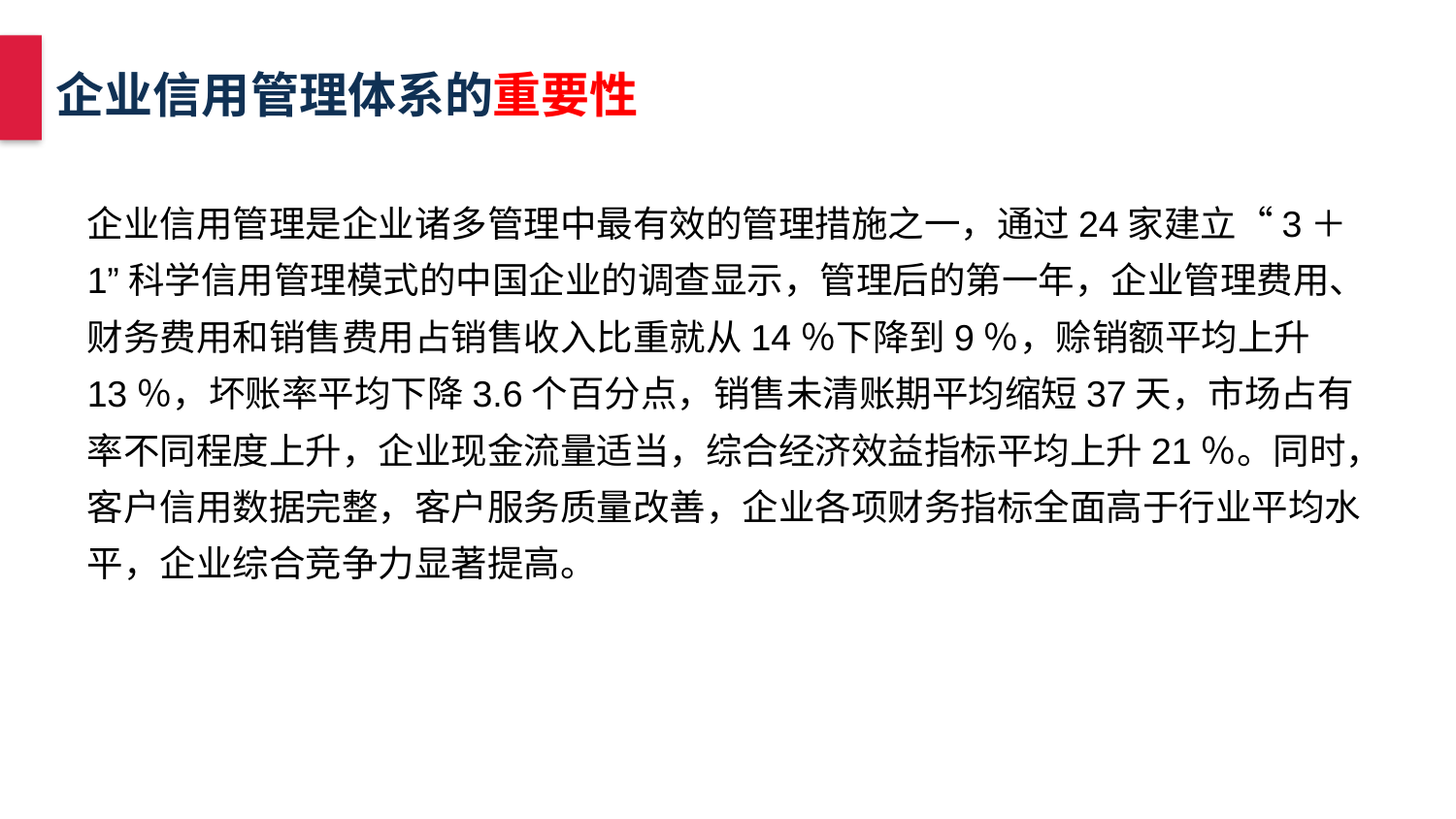

企业信用管理体系的重要性
企业信用管理是企业诸多管理中最有效的管理措施之一，通过24家建立“3＋1”科学信用管理模式的中国企业的调查显示，管理后的第一年，企业管理费用、财务费用和销售费用占销售收入比重就从14％下降到9％，赊销额平均上升13％，坏账率平均下降3.6个百分点，销售未清账期平均缩短37天，市场占有率不同程度上升，企业现金流量适当，综合经济效益指标平均上升21％。同时，客户信用数据完整，客户服务质量改善，企业各项财务指标全面高于行业平均水平，企业综合竞争力显著提高。